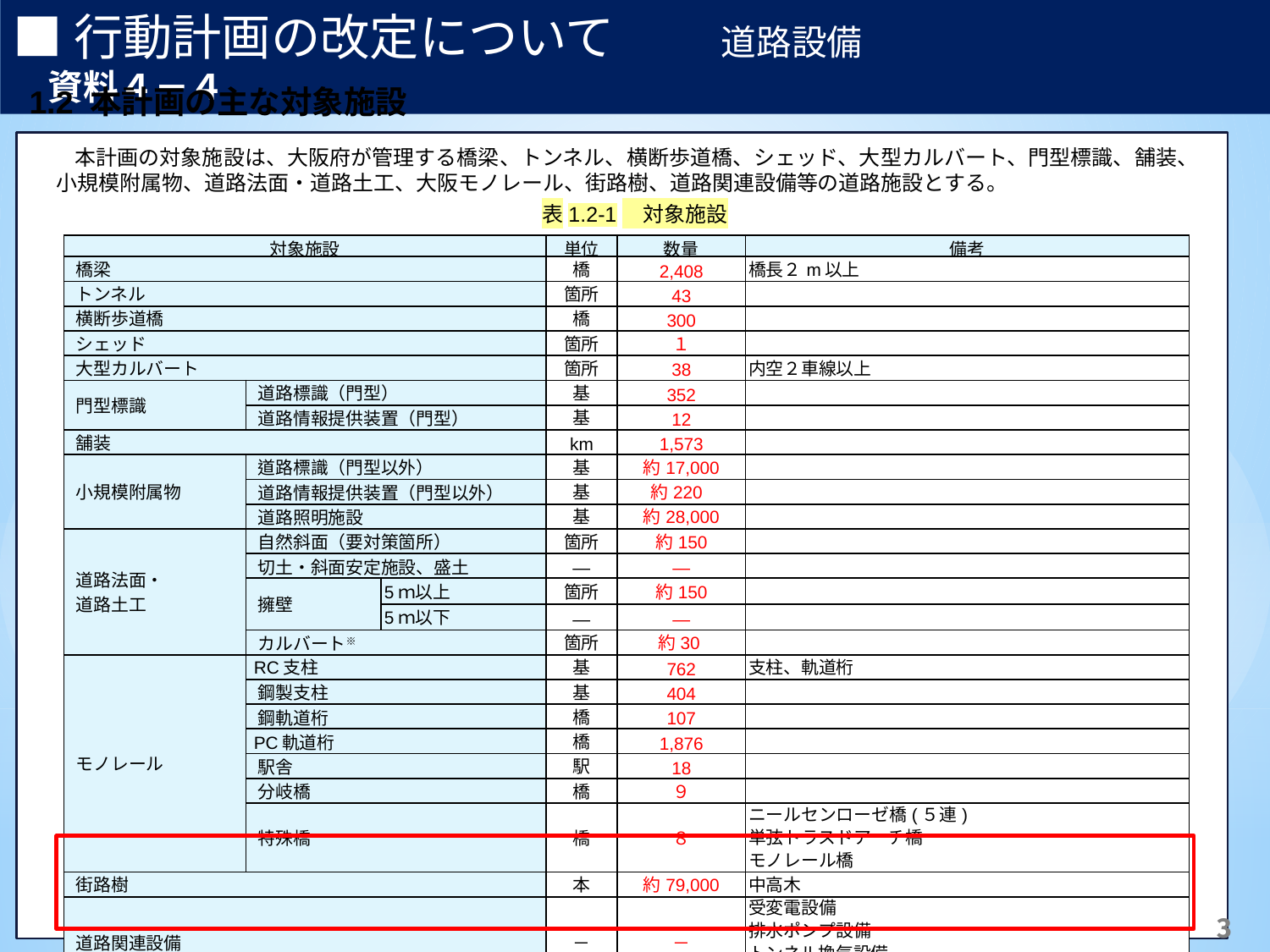

■行動計画の改定について　　　道路設備　　　　　　　　　　　　資料４－４
1.2 本計画の主な対象施設
【補足】	体制は主に行っている実施主体を記載しており、これによらない場合もある。
※1	日常点検の頻度は当該路線により異なり、交通量2万台/日以上の路線では週2回、それ以外では週1回の頻度で実施。
※2	臨時的に行う緊急点検等は必要に応じて随意実施。

本計画の対象施設は、大阪府が管理する橋梁、トンネル、横断歩道橋、シェッド、大型カルバート、門型標識、舗装、小規模附属物、道路法面・道路土工、大阪モノレール、街路樹、道路関連設備等の道路施設とする。
表1.2‑1　対象施設
| 対象施設 |  |  | 単位 | 数量 | 備考 |
| --- | --- | --- | --- | --- | --- |
| 橋梁 |  |  | 橋 | 2,408 | 橋長２m以上 |
| トンネル |  |  | 箇所 | 43 |  |
| 横断歩道橋 |  |  | 橋 | 300 |  |
| シェッド |  |  | 箇所 | １ |  |
| 大型カルバート |  |  | 箇所 | 38 | 内空２車線以上 |
| 門型標識 | 道路標識（門型） |  | 基 | 352 |  |
|  | 道路情報提供装置（門型） |  | 基 | 12 |  |
| 舗装 |  |  | km | 1,573 |  |
| 小規模附属物 | 道路標識（門型以外） |  | 基 | 約17,000 |  |
|  | 道路情報提供装置（門型以外） |  | 基 | 約220 |  |
|  | 道路照明施設 |  | 基 | 約28,000 |  |
| 道路法面・ 道路土工 | 自然斜面（要対策箇所） |  | 箇所 | 約150 |  |
|  | 切土・斜面安定施設、盛土 |  | ― | ― |  |
|  | 擁壁 | 5ｍ以上 | 箇所 | 約150 |  |
|  |  | 5ｍ以下 | ― | ― |  |
|  | カルバート※ |  | 箇所 | 約30 |  |
| モノレール | RC支柱 |  | 基 | 762 | 支柱、軌道桁 |
|  | 鋼製支柱 |  | 基 | 404 |  |
|  | 鋼軌道桁 |  | 橋 | 107 |  |
|  | PC軌道桁 |  | 橋 | 1,876 |  |
|  | 駅舎 |  | 駅 | 18 |  |
|  | 分岐橋 |  | 橋 | ９ |  |
|  | 特殊橋 |  | 橋 | ８ | ニールセンローゼ橋(５連) 単弦トラスドアーチ橋 モノレール橋 |
| 街路樹 |  |  | 本 | 約79,000 | 中高木 |
| 道路関連設備 |  |  | － | － | 受変電設備 排水ポンプ設備 トンネル換気設備 昇降設備 |

3